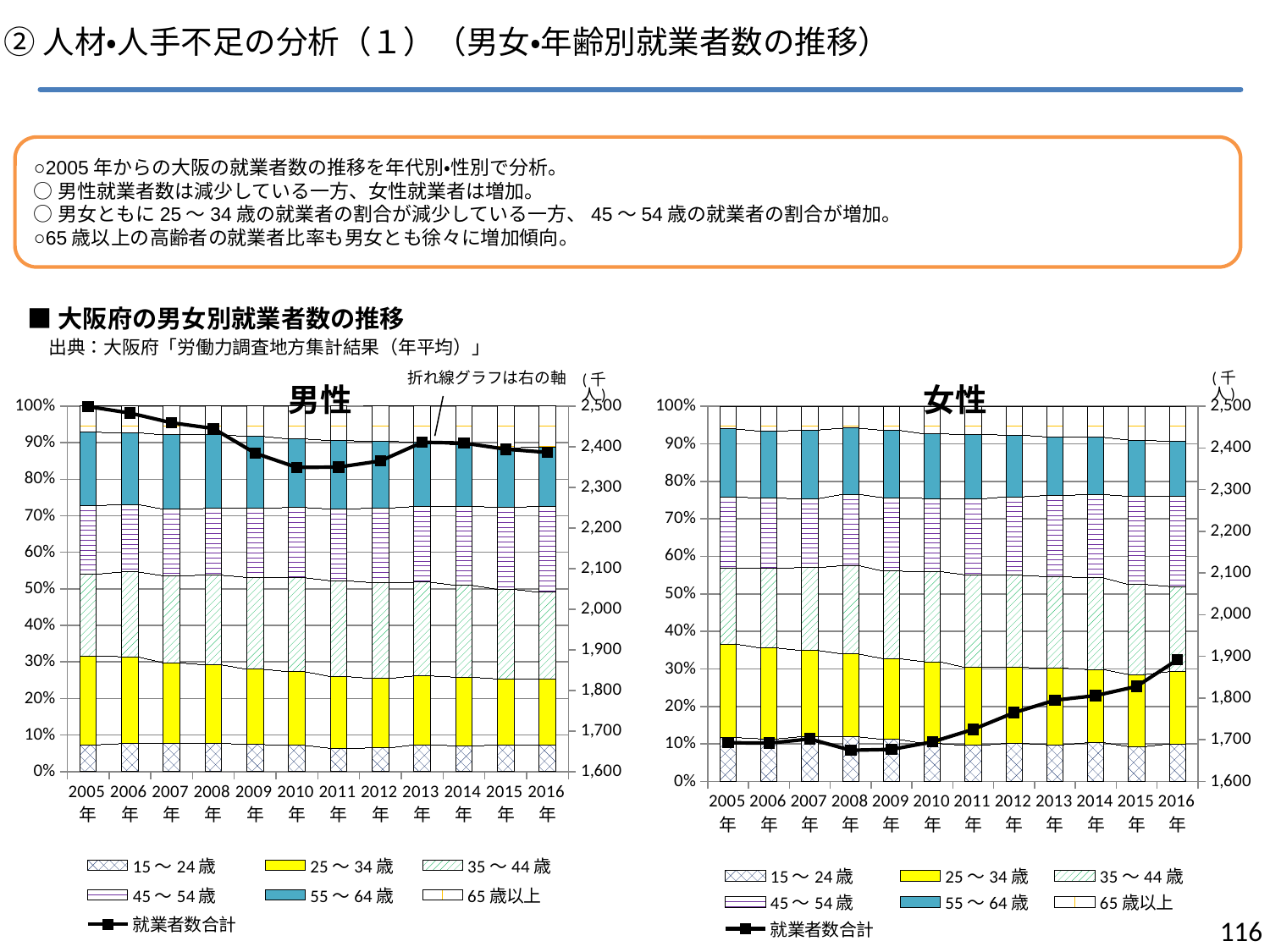

②人材・人手不足の分析（１）（男女・年齢別就業者数の推移）
○2005年からの大阪の就業者数の推移を年代別・性別で分析。
○男性就業者数は減少している一方、女性就業者は増加。
○男女ともに25～34歳の就業者の割合が減少している一方、45～54歳の就業者の割合が増加。
○65歳以上の高齢者の就業者比率も男女とも徐々に増加傾向。
■大阪府の男女別就業者数の推移
　出典：大阪府「労働力調査地方集計結果（年平均）」

### Chart: 男性

| Category | 15～24歳 | 25～34歳 | 35～44歳 | 45～54歳 | 55～64歳 | 65歳以上 | 就業者数合計 |
|---|---|---|---|---|---|---|---|
| 2005年 | 183.0 | 606.0 | 560.0 | 469.0 | 501.0 | 179.0 | 2499.0 |
| 2006年 | 190.0 | 590.0 | 576.0 | 458.0 | 487.0 | 181.0 | 2483.0 |
| 2007年 | 187.0 | 544.0 | 587.0 | 448.0 | 500.0 | 193.0 | 2459.0 |
| 2008年 | 189.0 | 525.0 | 600.0 | 446.0 | 493.0 | 192.0 | 2445.0 |
| 2009年 | 176.0 | 491.0 | 599.0 | 452.0 | 467.0 | 198.0 | 2384.0 |
| 2010年 | 168.0 | 474.0 | 604.0 | 451.0 | 441.0 | 211.0 | 2349.0 |
| 2011年 | 150.0 | 461.0 | 616.0 | 461.0 | 440.0 | 222.0 | 2350.0 |
| 2012年 | 153.0 | 449.0 | 621.0 | 482.0 | 432.0 | 228.0 | 2365.0 |
| 2013年 | 176.0 | 455.0 | 618.0 | 499.0 | 424.0 | 238.0 | 2411.0 |
| 2014年 | 170.0 | 452.0 | 606.0 | 520.0 | 406.0 | 255.0 | 2409.0 |
| 2015年 | 173.0 | 434.0 | 587.0 | 537.0 | 390.0 | 273.0 | 2394.0 |
| 2016年 | 172.0 | 432.0 | 567.0 | 561.0 | 387.0 | 268.0 | 2386.0 |

### Chart: 女性

| Category | 15～24歳 | 25～34歳 | 35～44歳 | 45～54歳 | 55～64歳 | 65歳以上 | 就業者数合計 |
|---|---|---|---|---|---|---|---|
| 2005年 | 198.0 | 422.0 | 343.0 | 321.0 | 306.0 | 103.0 | 1693.0 |
| 2006年 | 192.0 | 410.0 | 360.0 | 315.0 | 302.0 | 113.0 | 1692.0 |
| 2007年 | 204.0 | 390.0 | 376.0 | 313.0 | 311.0 | 108.0 | 1702.0 |
| 2008年 | 199.0 | 370.0 | 395.0 | 318.0 | 295.0 | 98.0 | 1675.0 |
| 2009年 | 188.0 | 361.0 | 391.0 | 328.0 | 301.0 | 108.0 | 1677.0 |
| 2010年 | 171.0 | 370.0 | 408.0 | 330.0 | 292.0 | 125.0 | 1695.0 |
| 2011年 | 166.0 | 358.0 | 426.0 | 349.0 | 296.0 | 130.0 | 1725.0 |
| 2012年 | 179.0 | 357.0 | 433.0 | 369.0 | 290.0 | 136.0 | 1765.0 |
| 2013年 | 176.0 | 366.0 | 438.0 | 388.0 | 280.0 | 147.0 | 1795.0 |
| 2014年 | 187.0 | 352.0 | 441.0 | 401.0 | 275.0 | 150.0 | 1806.0 |
| 2015年 | 170.0 | 351.0 | 439.0 | 429.0 | 274.0 | 165.0 | 1828.0 |
| 2016年 | 190.0 | 364.0 | 430.0 | 456.0 | 274.0 | 179.0 | 1892.0 |
116